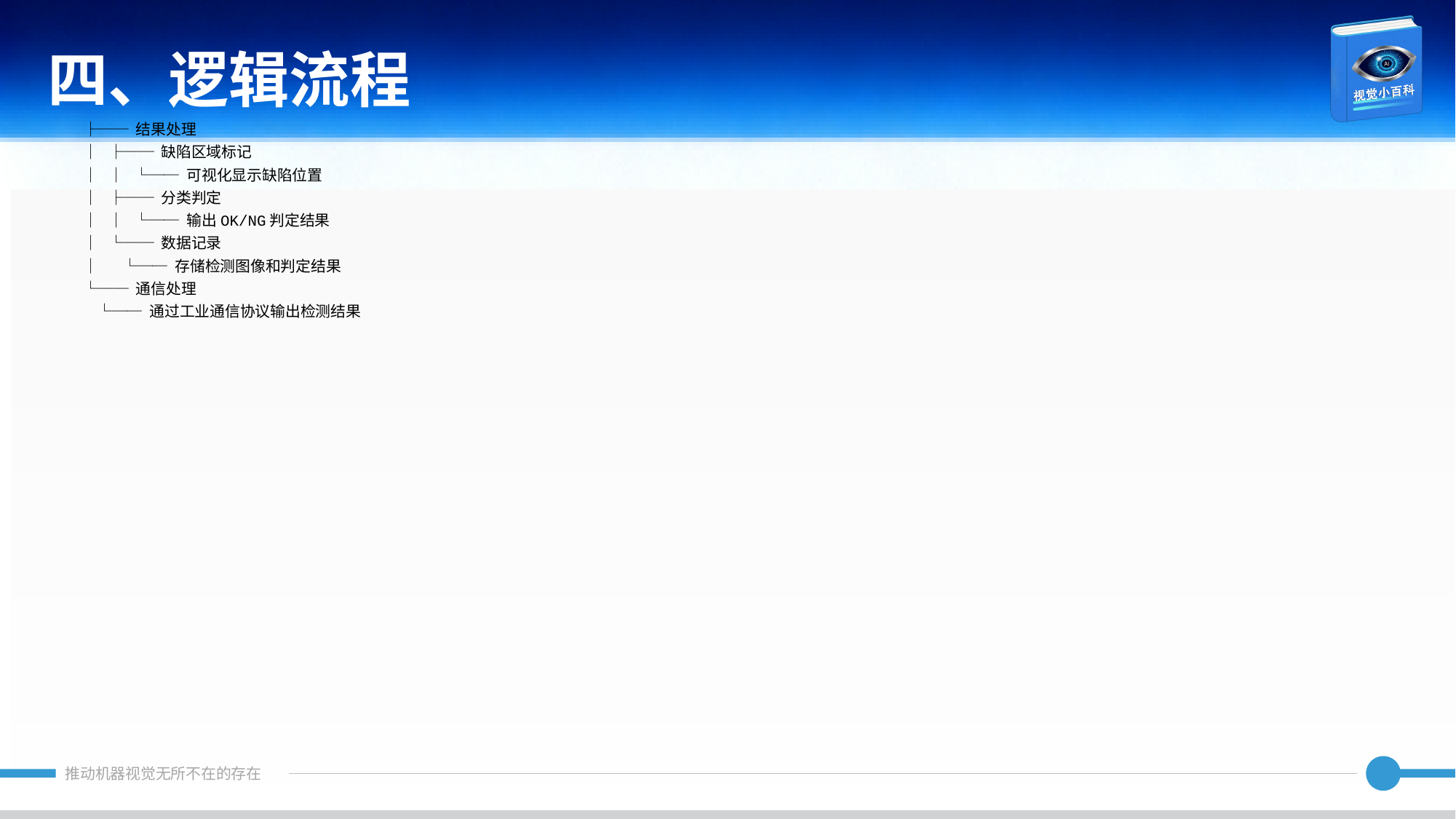

四、逻辑流程

├── 结果处理
│   ├── 缺陷区域标记
│   │   └── 可视化显示缺陷位置
│   ├── 分类判定
│   │   └── 输出OK/NG判定结果
│   └── 数据记录
│       └── 存储检测图像和判定结果
└── 通信处理
    └── 通过工业通信协议输出检测结果
10